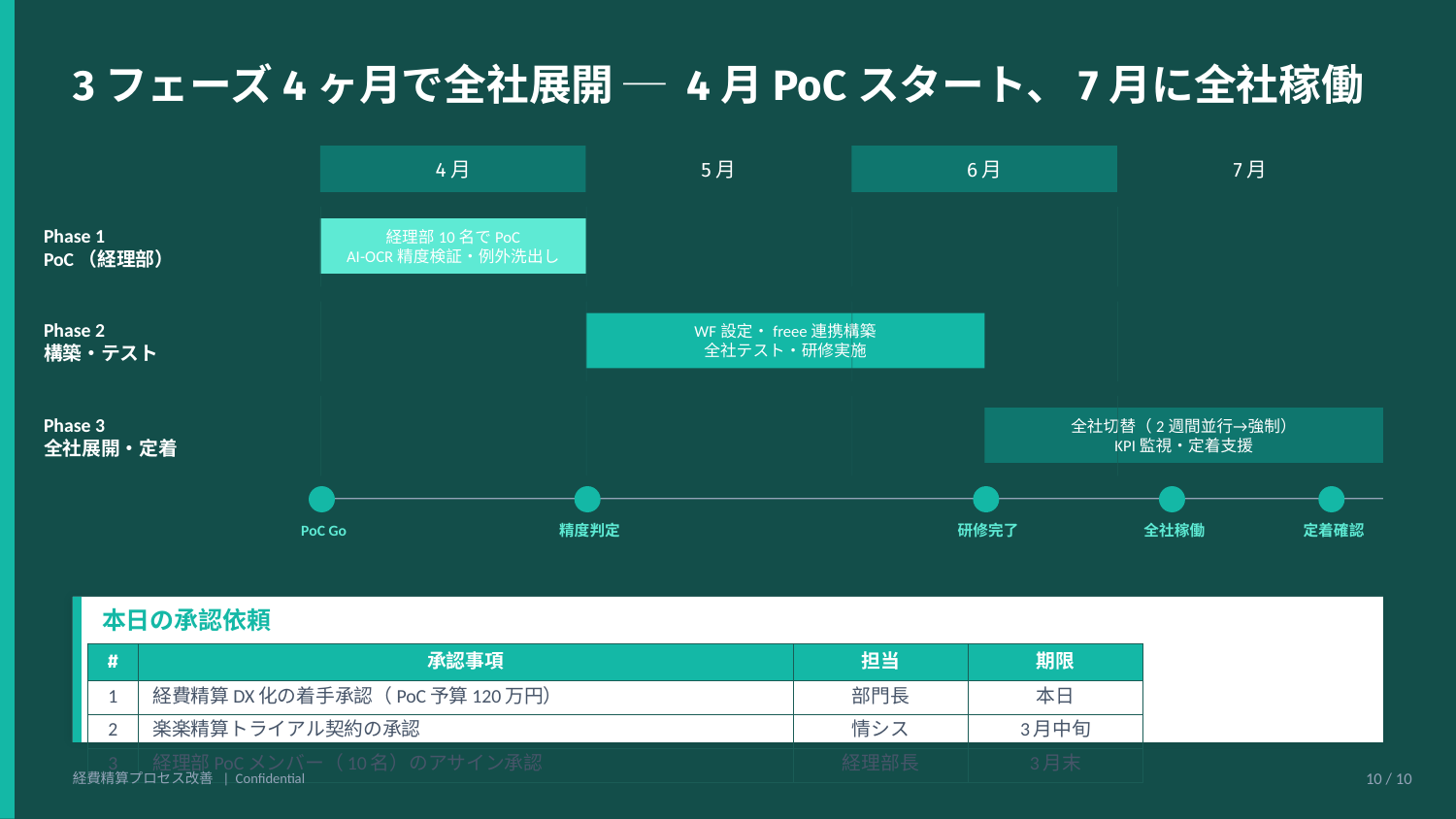

3フェーズ4ヶ月で全社展開 ─ 4月PoCスタート、7月に全社稼働

4月

5月

6月

7月
Phase 1
PoC（経理部）

経理部10名でPoC
AI-OCR精度検証・例外洗出し
Phase 2
構築・テスト

WF設定・freee連携構築
全社テスト・研修実施
Phase 3
全社展開・定着

全社切替（2週間並行→強制）
KPI監視・定着支援

PoC Go
精度判定
研修完了
全社稼働
定着確認

本日の承認依頼
| # | 承認事項 | 担当 | 期限 |
| --- | --- | --- | --- |
| 1 | 経費精算DX化の着手承認（PoC予算120万円） | 部門長 | 本日 |
| 2 | 楽楽精算トライアル契約の承認 | 情シス | 3月中旬 |
| 3 | 経理部PoCメンバー（10名）のアサイン承認 | 経理部長 | 3月末 |
経費精算プロセス改善  |  Confidential
10 / 10